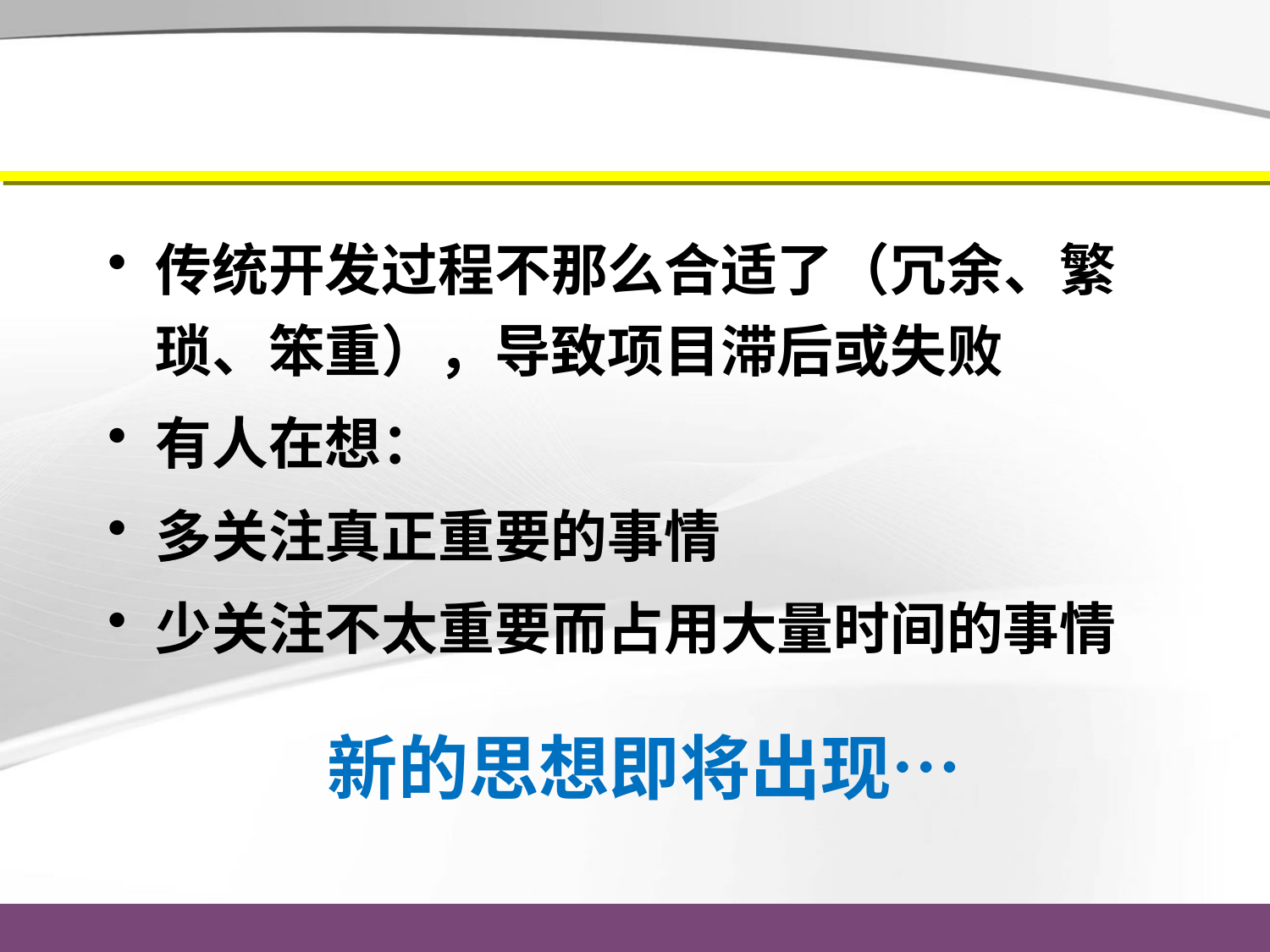

传统开发过程不那么合适了（冗余、繁琐、笨重），导致项目滞后或失败
有人在想：
多关注真正重要的事情
少关注不太重要而占用大量时间的事情
# 新的思想即将出现…